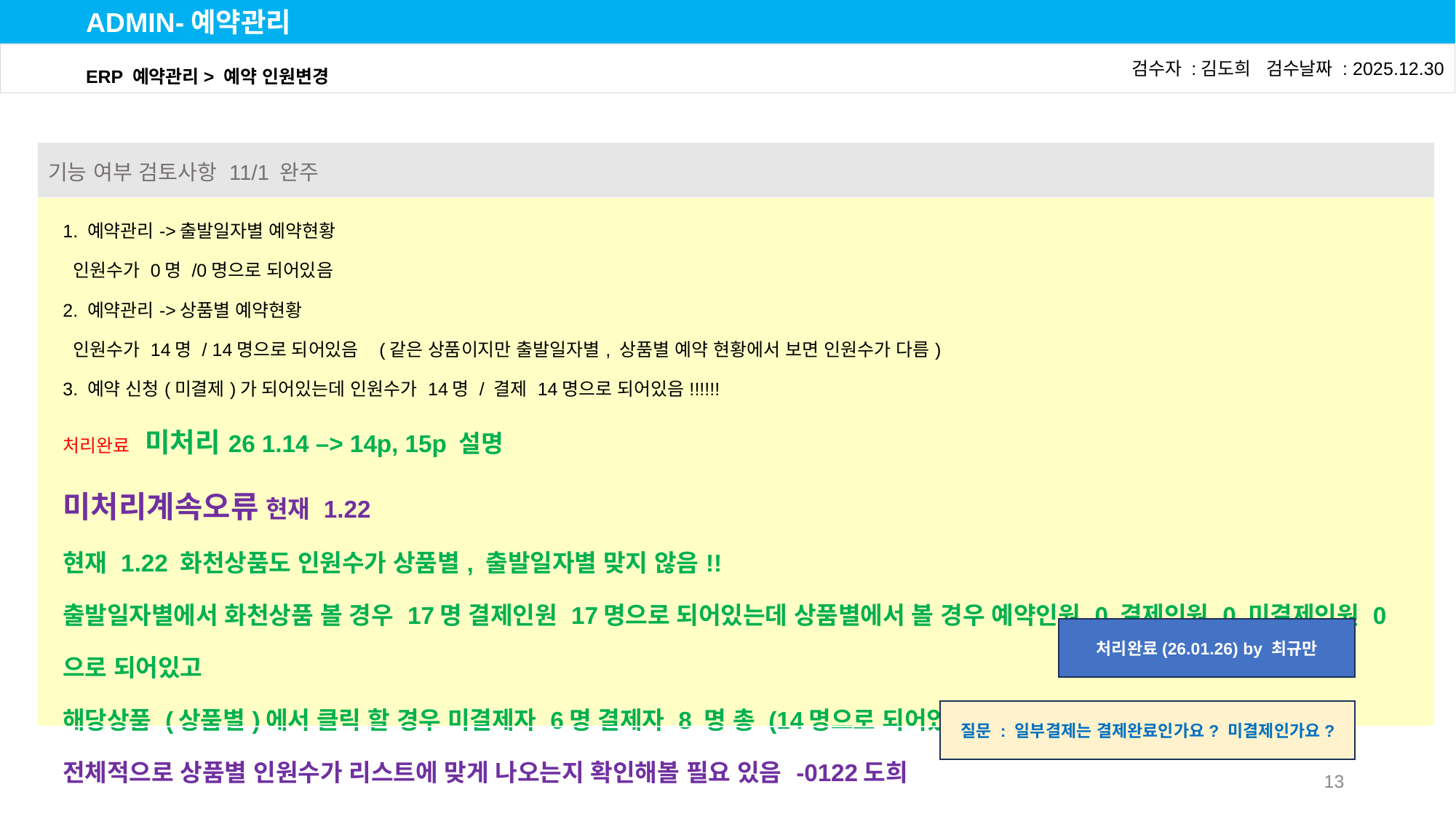

ADMIN-예약관리
ERP 예약관리> 예약 인원변경
검수자 :김도희   검수날짜 : 2025.12.30
| 기능 여부 검토사항 11/1 완주 |
| --- |
| 1. 예약관리->출발일자별 예약현황 인원수가 0명 /0명으로 되어있음 2. 예약관리->상품별 예약현황 인원수가 14명 / 14명으로 되어있음 (같은 상품이지만 출발일자별, 상품별 예약 현황에서 보면 인원수가 다름) 3. 예약 신청(미결제)가 되어있는데 인원수가 14명 / 결제 14명으로 되어있음!!!!!! 처리완료 미처리26 1.14 –> 14p, 15p 설명 미처리계속오류 현재 1.22 현재 1.22 화천상품도 인원수가 상품별, 출발일자별 맞지 않음!! 출발일자별에서 화천상품 볼 경우 17명 결제인원 17명으로 되어있는데 상품별에서 볼 경우 예약인원 0 결제인원 0 미결제인원 0으로 되어있고 해당상품 (상품별)에서 클릭 할 경우 미결제자 6명 결제자 8 명 총 (14명으로 되어있음) 전체적으로 상품별 인원수가 리스트에 맞게 나오는지 확인해볼 필요 있음 -0122도희 |
처리완료(26.01.26) by 최규만
질문 : 일부결제는 결제완료인가요? 미결제인가요?
13